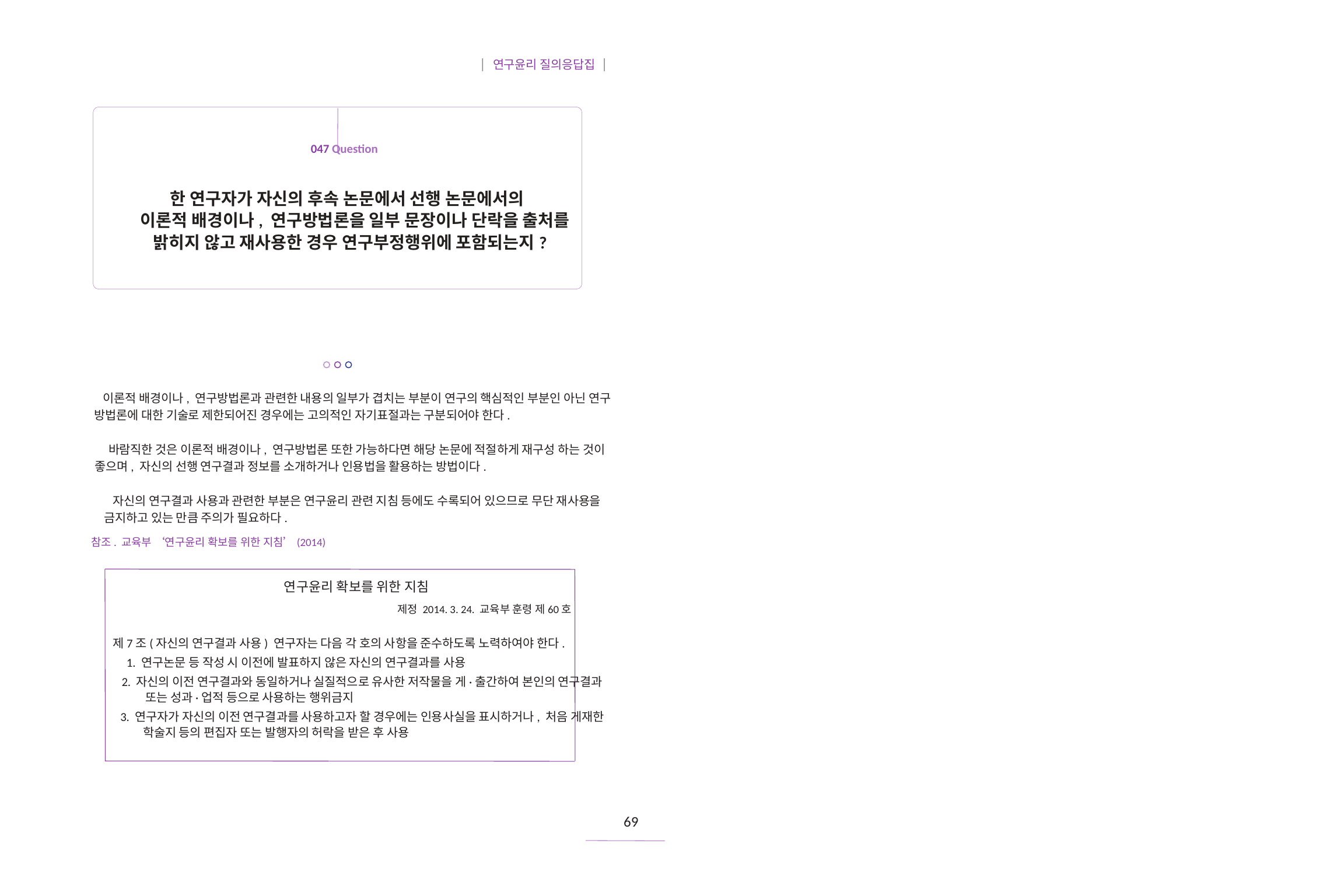

| 연구윤리 질의응답집 |

047 Question

한 연구자가 자신의 후속 논문에서 선행 논문에서의
이론적 배경이나, 연구방법론을 일부 문장이나 단락을 출처를
밝히지 않고 재사용한 경우 연구부정행위에 포함되는지?

이론적 배경이나, 연구방법론과 관련한 내용의 일부가 겹치는 부분이 연구의 핵심적인 부분인 아닌 연구
방법론에 대한 기술로 제한되어진 경우에는 고의적인 자기표절과는 구분되어야 한다.
바람직한 것은 이론적 배경이나, 연구방법론 또한 가능하다면 해당 논문에 적절하게 재구성 하는 것이
좋으며, 자신의 선행 연구결과 정보를 소개하거나 인용법을 활용하는 방법이다.
자신의 연구결과 사용과 관련한 부분은 연구윤리 관련 지침 등에도 수록되어 있으므로 무단 재사용을
금지하고 있는 만큼 주의가 필요하다.
참조. 교육부 ‘연구윤리 확보를 위한 지침’(2014)
연구윤리 확보를 위한 지침
제정 2014. 3. 24. 교육부 훈령 제60호
제7조(자신의 연구결과 사용) 연구자는 다음 각 호의 사항을 준수하도록 노력하여야 한다.
1. 연구논문 등 작성 시 이전에 발표하지 않은 자신의 연구결과를 사용
2. 자신의 이전 연구결과와 동일하거나 실질적으로 유사한 저작물을 게·출간하여 본인의 연구결과
또는 성과·업적 등으로 사용하는 행위금지
3. 연구자가 자신의 이전 연구결과를 사용하고자 할 경우에는 인용사실을 표시하거나, 처음 게재한
학술지 등의 편집자 또는 발행자의 허락을 받은 후 사용
69